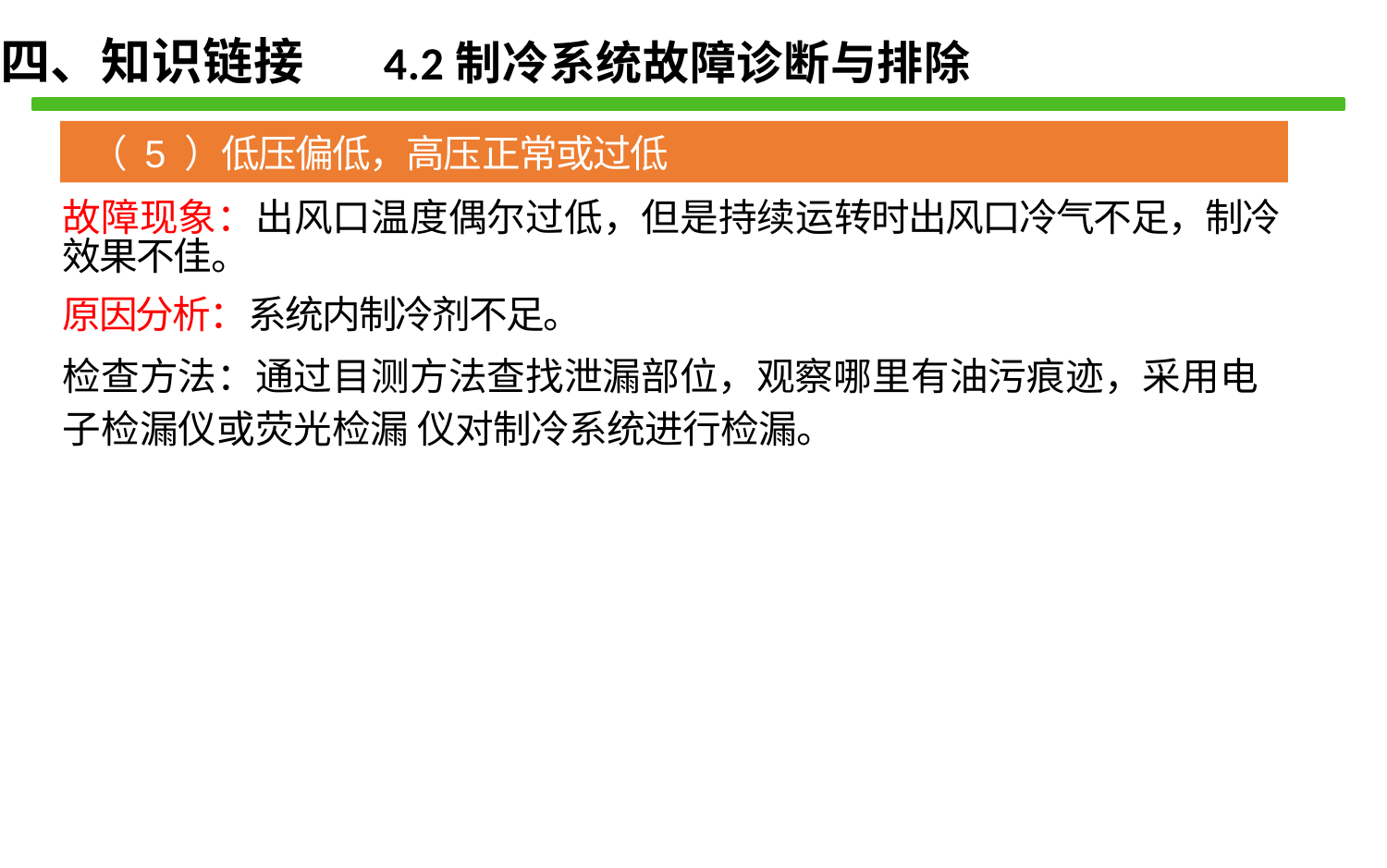

四、知识链接     4.2制冷系统故障诊断与排除

（ 5 ）低压偏低，高压正常或过低

故障现象：出风口温度偶尔过低，但是持续运转时出风口冷气不足，制冷效果不佳。
原因分析：系统内制冷剂不足。
检查方法：通过目测方法查找泄漏部位，观察哪里有油污痕迹，采用电子检漏仪或荧光检漏 仪对制冷系统进行检漏。